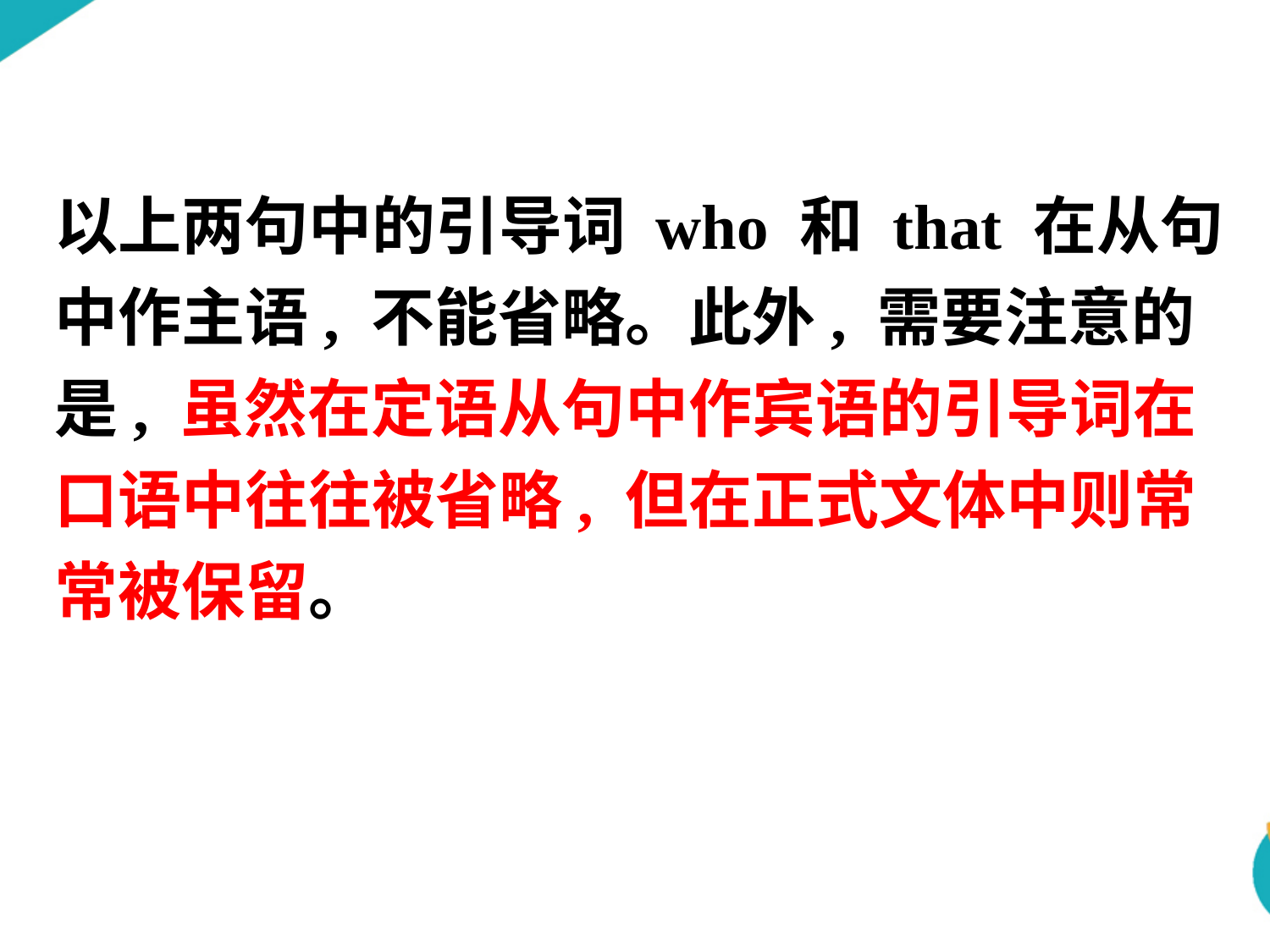

以上两句中的引导词 who 和 that 在从句中作主语, 不能省略。此外, 需要注意的是, 虽然在定语从句中作宾语的引导词在口语中往往被省略, 但在正式文体中则常常被保留。